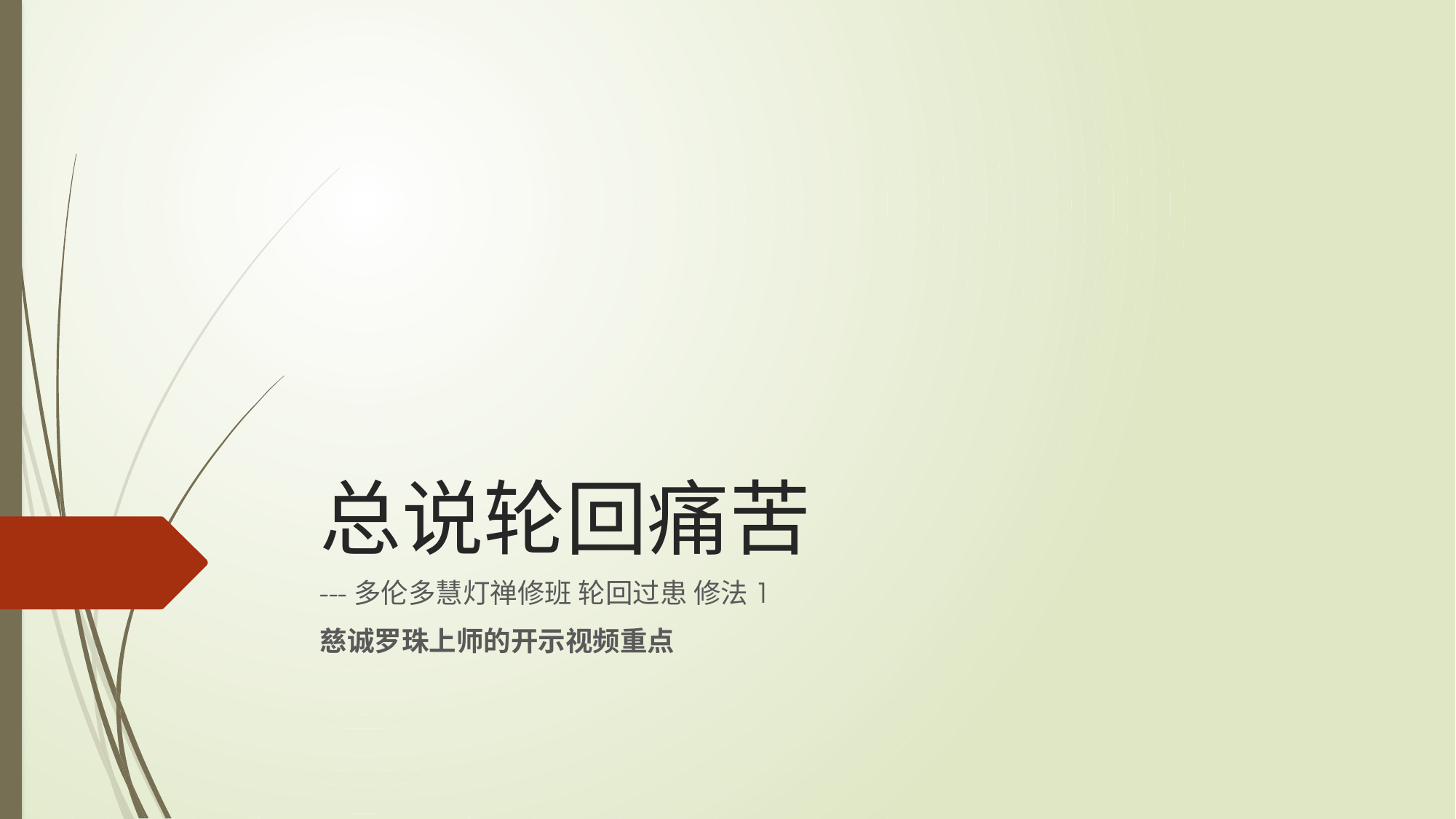

# 总说轮回痛苦
---多伦多慧灯禅修班 轮回过患 修法1
慈诚罗珠上师的开示视频重点